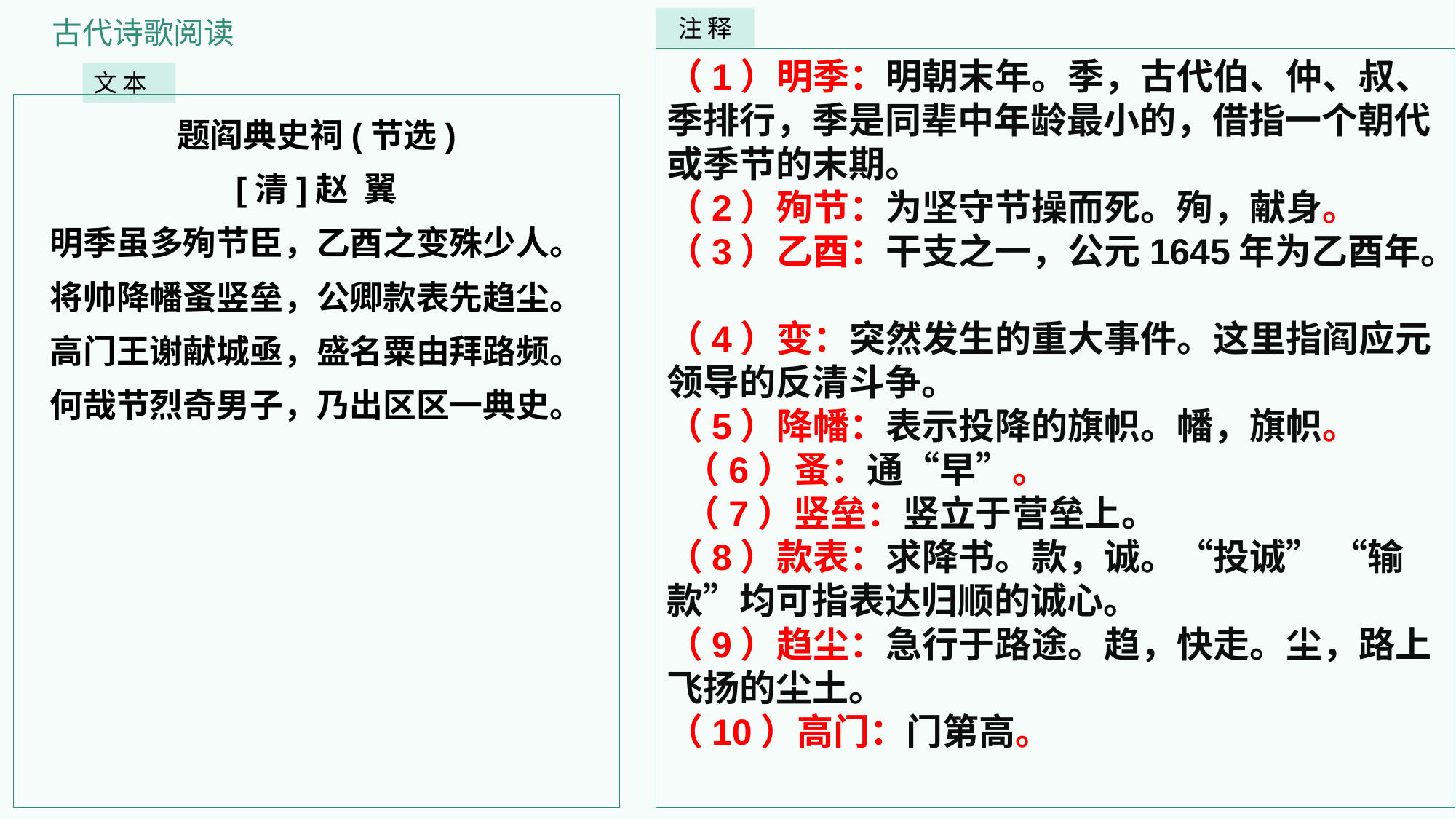

古代诗歌阅读
注 释
（1）明季：明朝末年。季，古代伯、仲、叔、季排行，季是同辈中年龄最小的，借指一个朝代或季节的末期。
（2）殉节：为坚守节操而死。殉，献身。
（3）乙酉：干支之一，公元1645年为乙酉年。
（4）变：突然发生的重大事件。这里指阎应元领导的反清斗争。
（5）降幡：表示投降的旗帜。幡，旗帜。
 （6）蚤：通“早”。
 （7）竖垒：竖立于营垒上。
（8）款表：求降书。款，诚。“投诚” “输款”均可指表达归顺的诚心。
（9）趋尘：急行于路途。趋，快走。尘，路上飞扬的尘土。
（10）高门：门第高。

文 本
题阎典史祠(节选)
[清]赵  翼
明季虽多殉节臣，乙酉之变殊少人。
将帅降幡蚤竖垒，公卿款表先趋尘。
高门王谢献城亟，盛名粟由拜路频。
何哉节烈奇男子，乃出区区一典史。